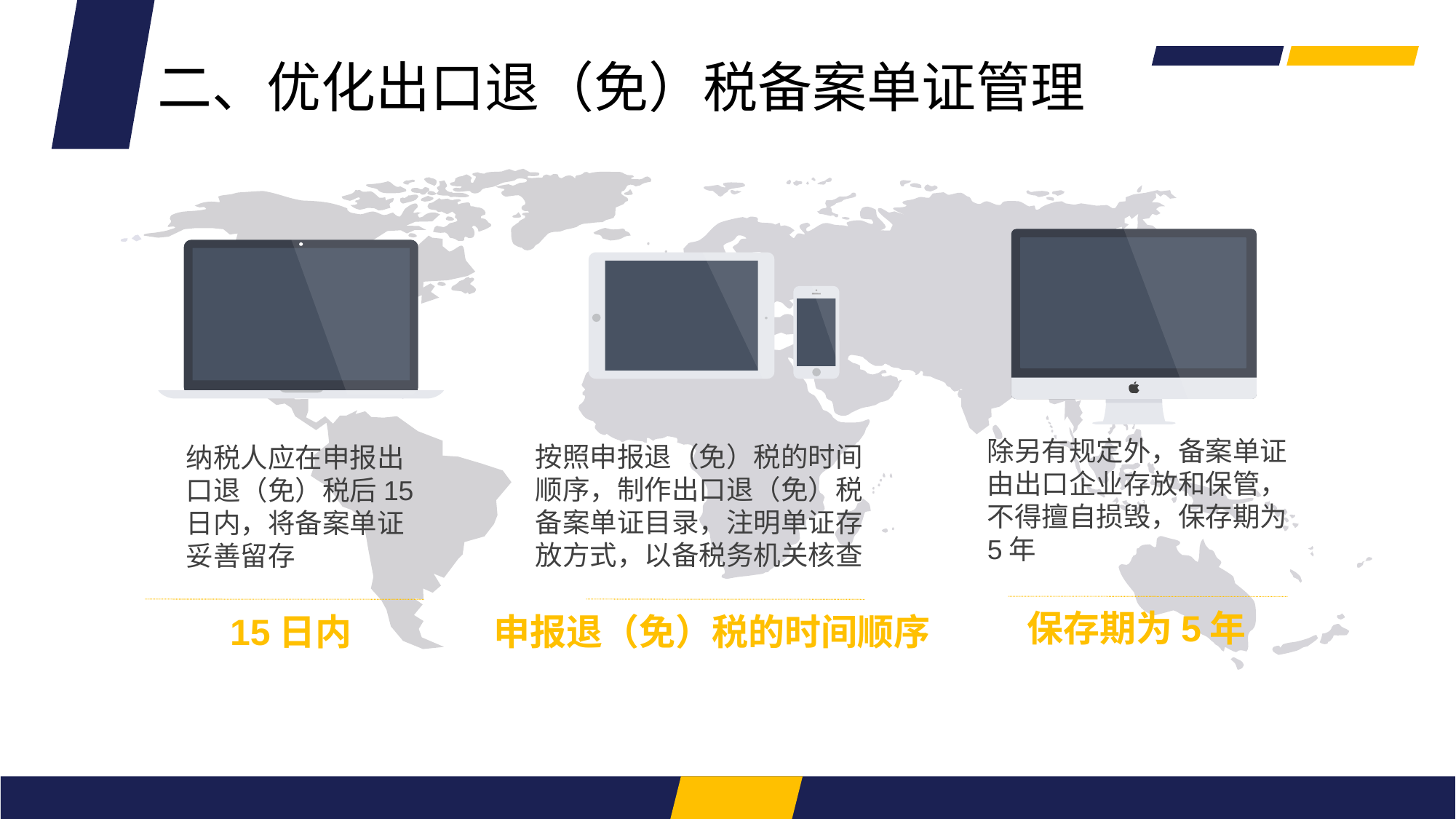

二、优化出口退（免）税备案单证管理

按照申报退（免）税的时间顺序，制作出口退（免）税备案单证目录，注明单证存放方式，以备税务机关核查
除另有规定外，备案单证由出口企业存放和保管，不得擅自损毁，保存期为5年
纳税人应在申报出口退（免）税后15日内，将备案单证妥善留存
98,530

保存期为5年
申报退（免）税的时间顺序
15日内